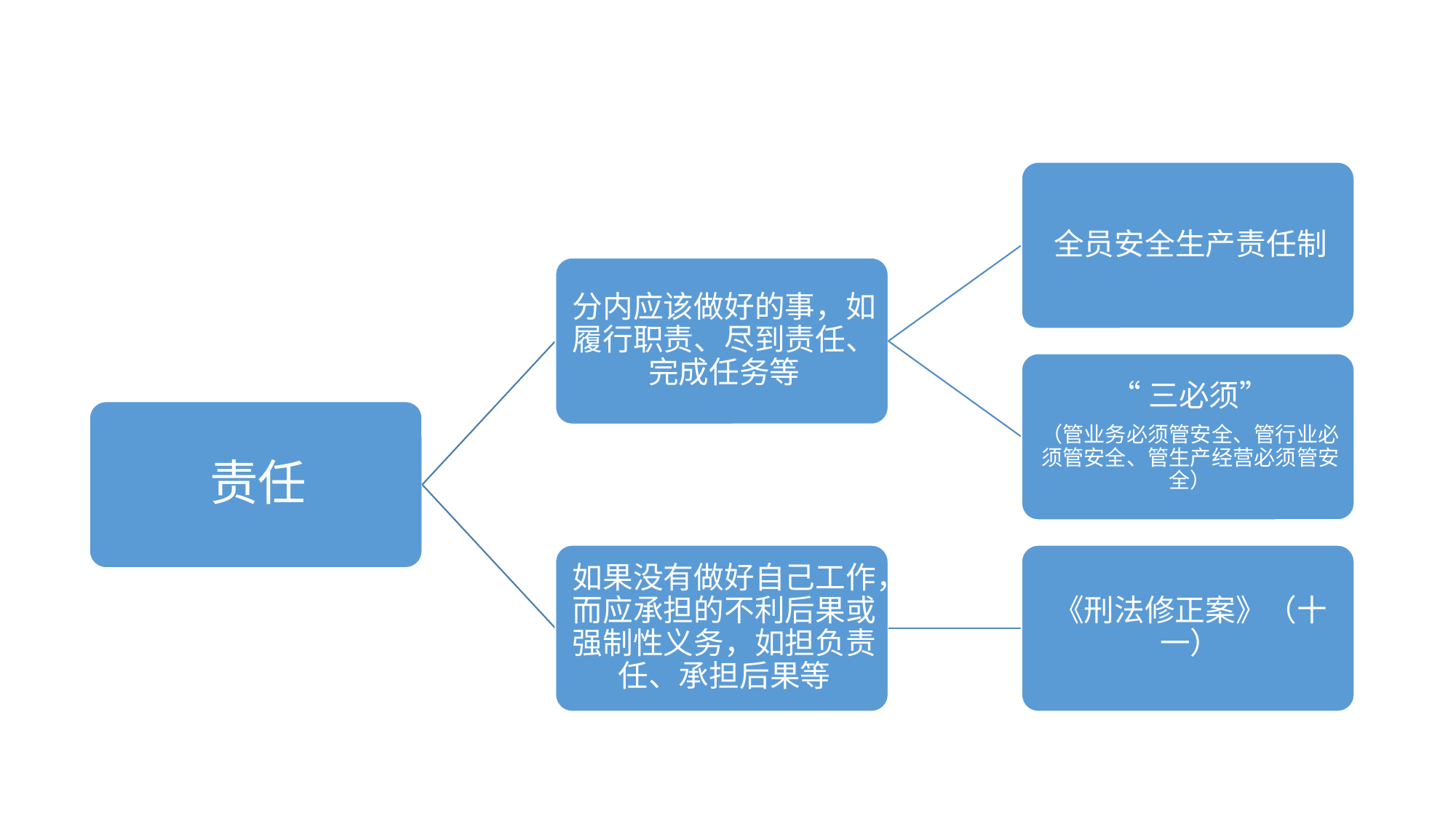

#
责任

分内应该做好的事，如履行职责、尽到责任、完成任务等

全员安全生产责任制

“三必须”
（管业务必须管安全、管行业必须管安全、管生产经营必须管安全）

如果没有做好自己工作，而应承担的不利后果或强制性义务，如担负责任、承担后果等

《刑法修正案》（十一）